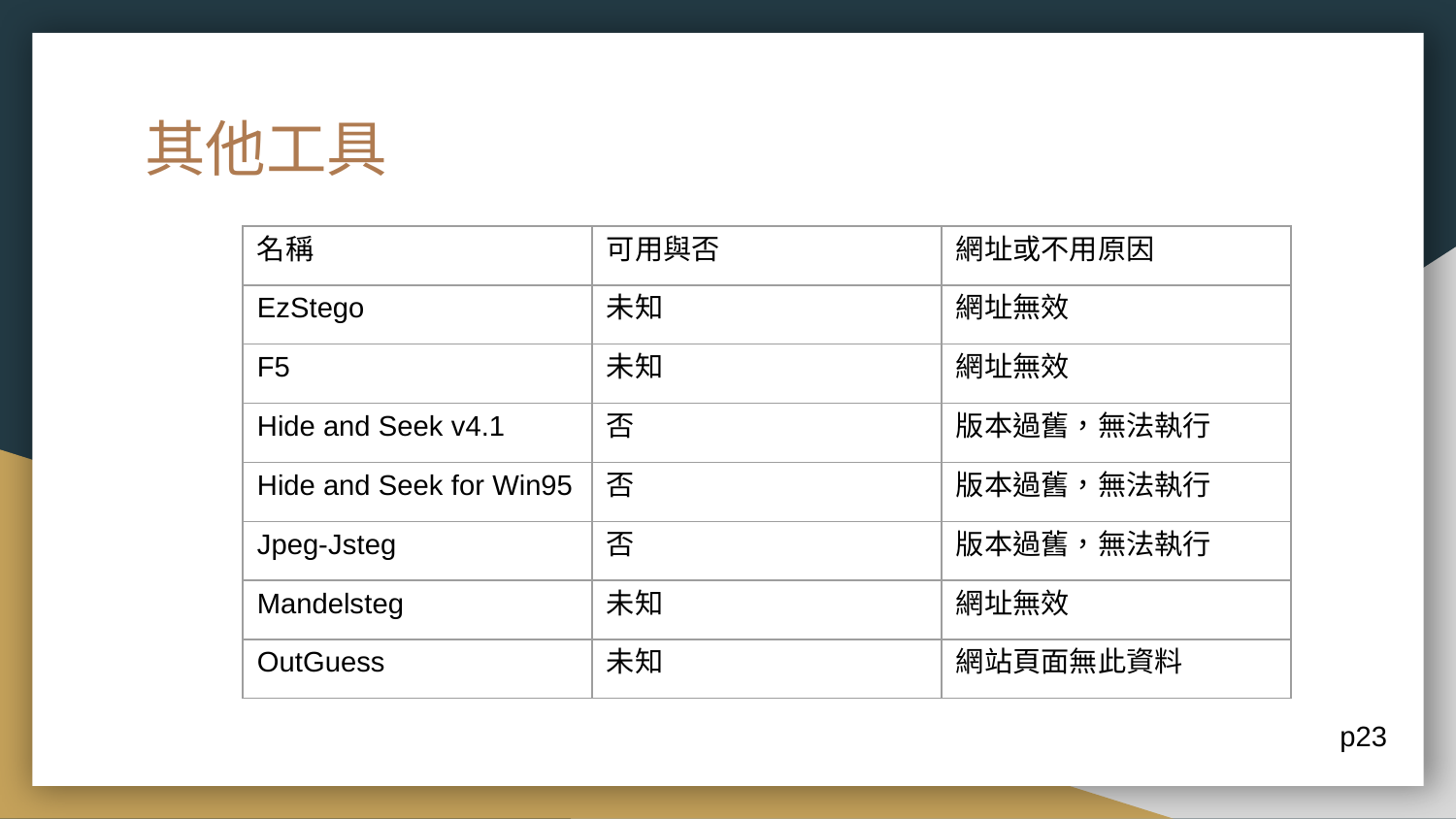

# 其他工具
| 名稱 | 可用與否 | 網址或不用原因 |
| --- | --- | --- |
| EzStego | 未知 | 網址無效 |
| F5 | 未知 | 網址無效 |
| Hide and Seek v4.1 | 否 | 版本過舊，無法執行 |
| Hide and Seek for Win95 | 否 | 版本過舊，無法執行 |
| Jpeg-Jsteg | 否 | 版本過舊，無法執行 |
| Mandelsteg | 未知 | 網址無效 |
| OutGuess | 未知 | 網站頁面無此資料 |
p23